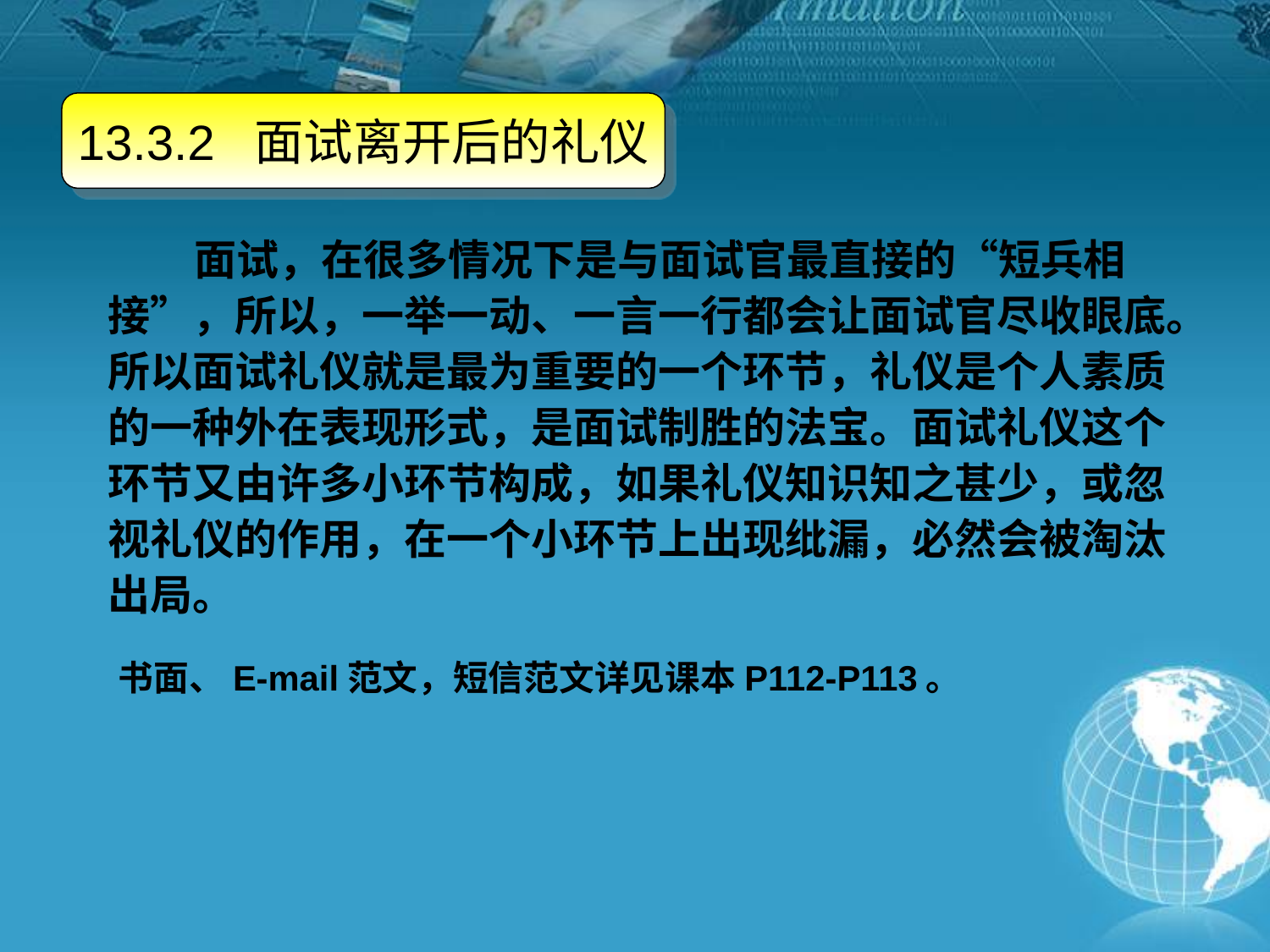

13.3.2  面试离开后的礼仪
        面试，在很多情况下是与面试官最直接的“短兵相接”，所以，一举一动、一言一行都会让面试官尽收眼底。所以面试礼仪就是最为重要的一个环节，礼仪是个人素质的一种外在表现形式，是面试制胜的法宝。面试礼仪这个环节又由许多小环节构成，如果礼仪知识知之甚少，或忽视礼仪的作用，在一个小环节上出现纰漏，必然会被淘汰出局。
书面、E-mail范文，短信范文详见课本P112-P113。